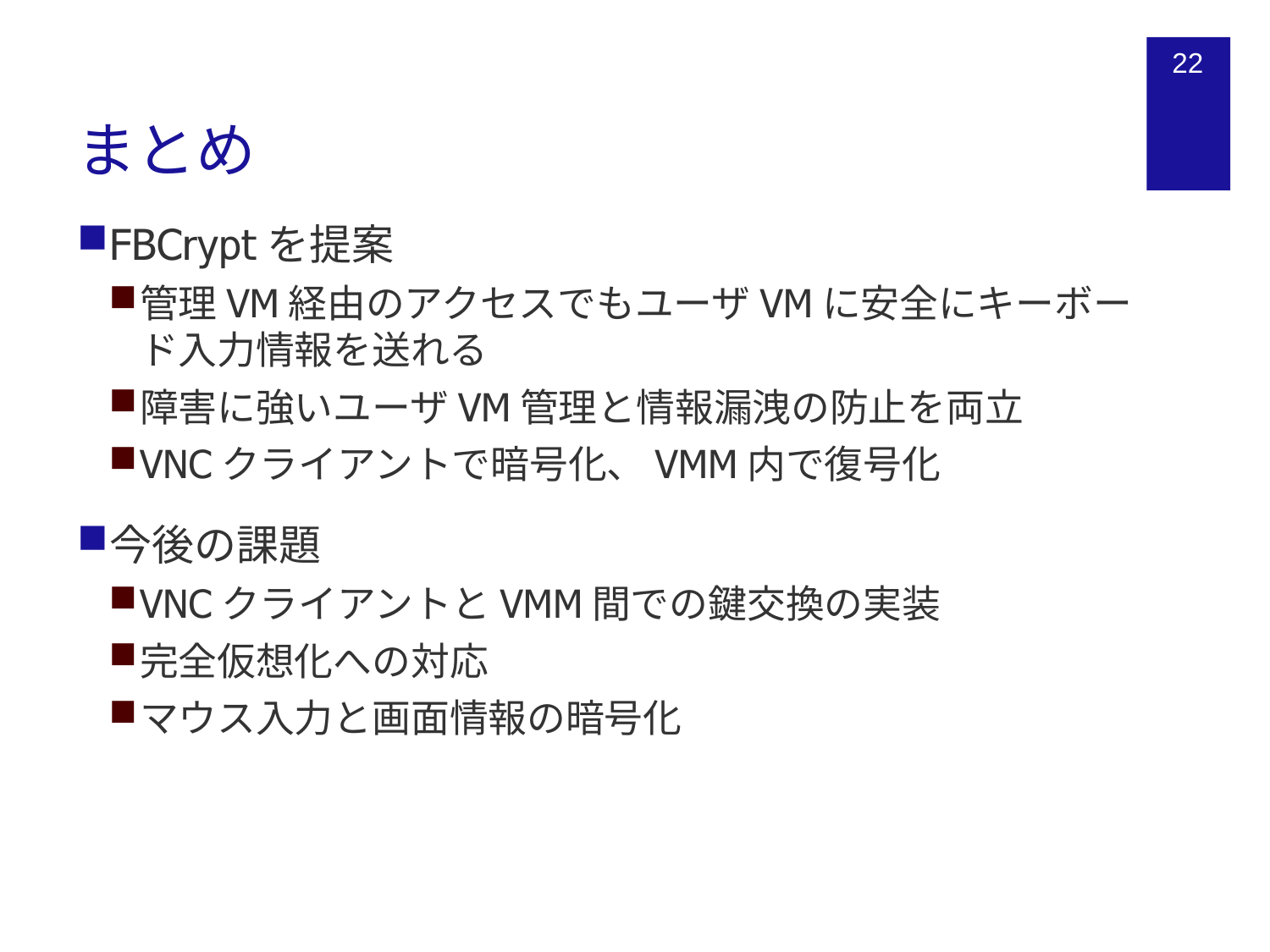

# まとめ
22
FBCryptを提案
管理VM経由のアクセスでもユーザVMに安全にキーボード入力情報を送れる
障害に強いユーザVM管理と情報漏洩の防止を両立
VNCクライアントで暗号化、VMM内で復号化
今後の課題
VNCクライアントとVMM間での鍵交換の実装
完全仮想化への対応
マウス入力と画面情報の暗号化